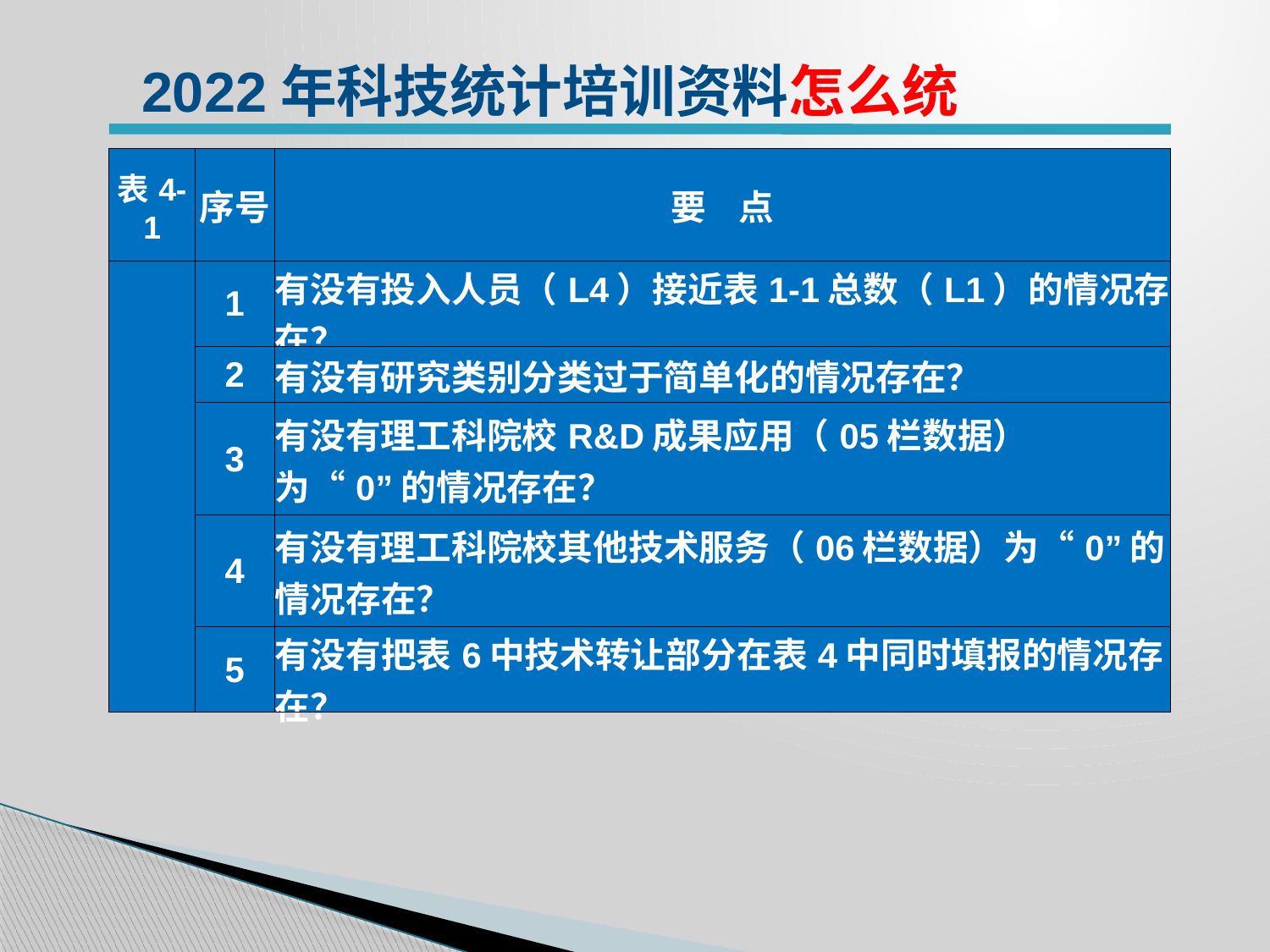

2022年科技统计培训资料怎么统
| 表4-1 | 序号 | 要 点 |
| --- | --- | --- |
|  | 1 | 有没有投入人员（L4）接近表1-1总数（L1）的情况存在？ |
|  | 2 | 有没有研究类别分类过于简单化的情况存在？ |
|  | 3 | 有没有理工科院校R&D成果应用（05栏数据）为“0”的情况存在？ |
|  | 4 | 有没有理工科院校其他技术服务（06栏数据）为“0”的情况存在？ |
|  | 5 | 有没有把表6中技术转让部分在表4中同时填报的情况存在？ |